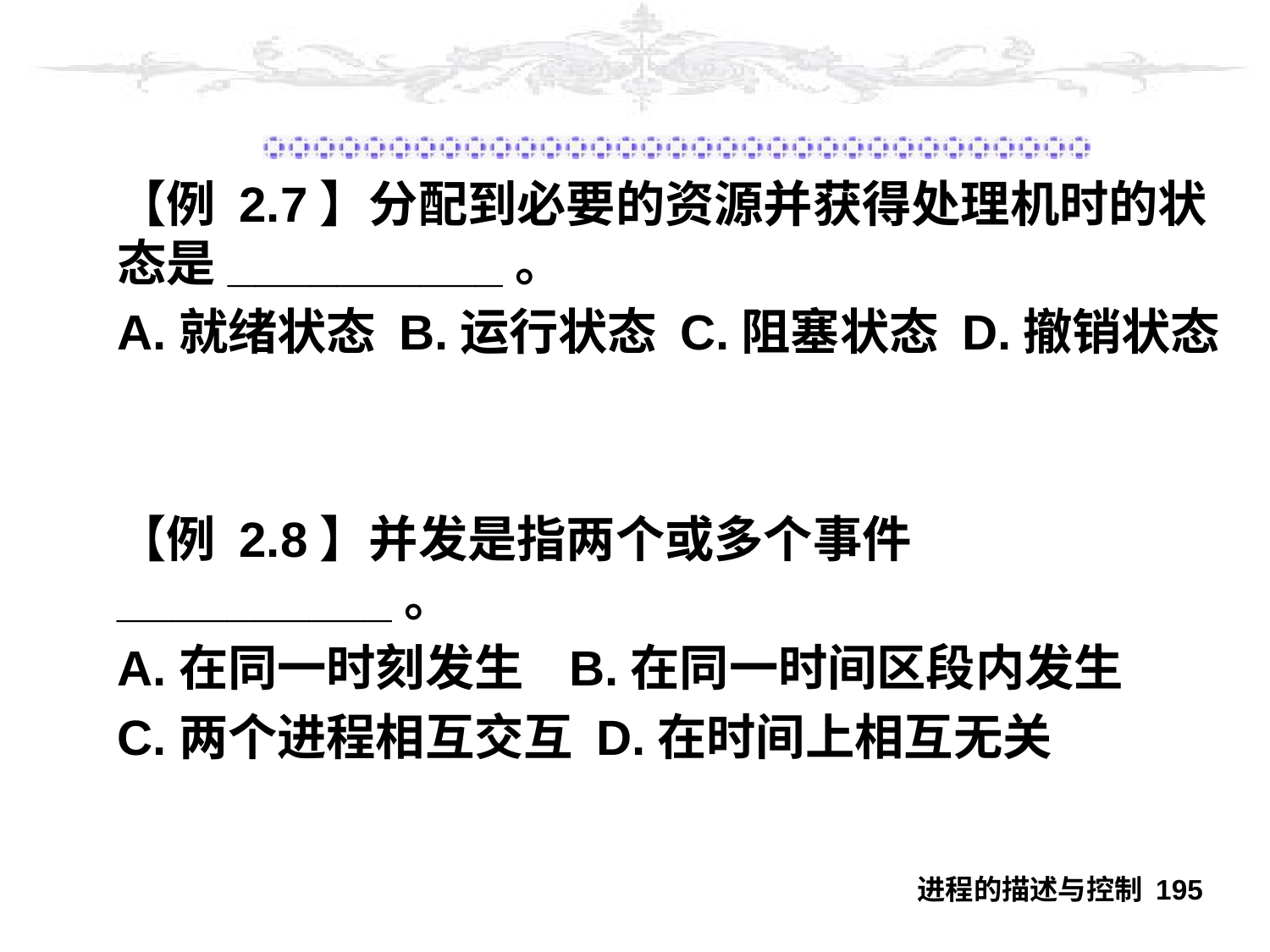

#
【例 2.7】分配到必要的资源并获得处理机时的状态是__________。
A.就绪状态 B.运行状态 C.阻塞状态 D.撤销状态

【例 2.8】并发是指两个或多个事件__________。
A.在同一时刻发生   B.在同一时间区段内发生
C.两个进程相互交互 D.在时间上相互无关